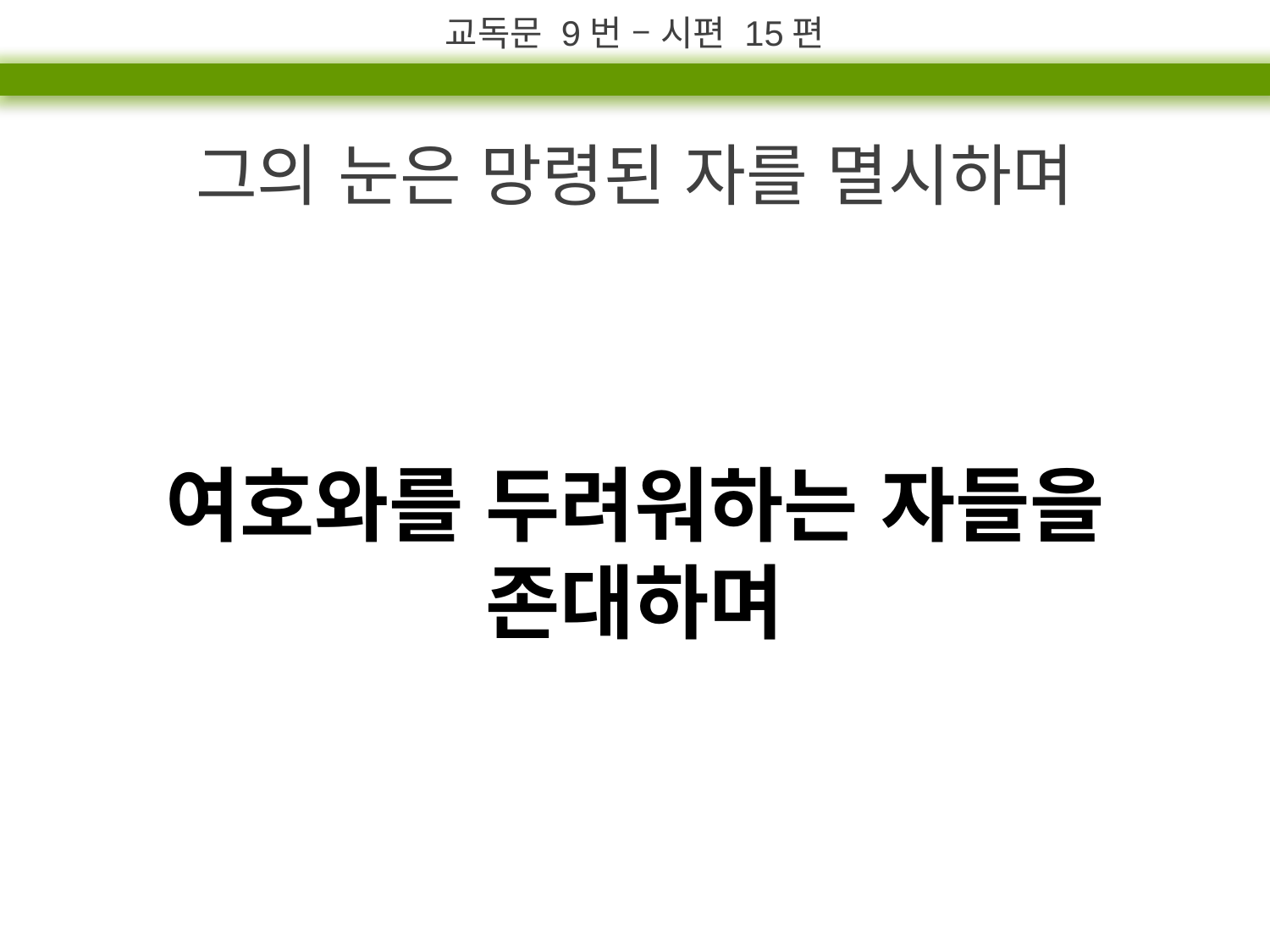

교독문 9번 – 시편 15편

그의 눈은 망령된 자를 멸시하며
여호와를 두려워하는 자들을 존대하며